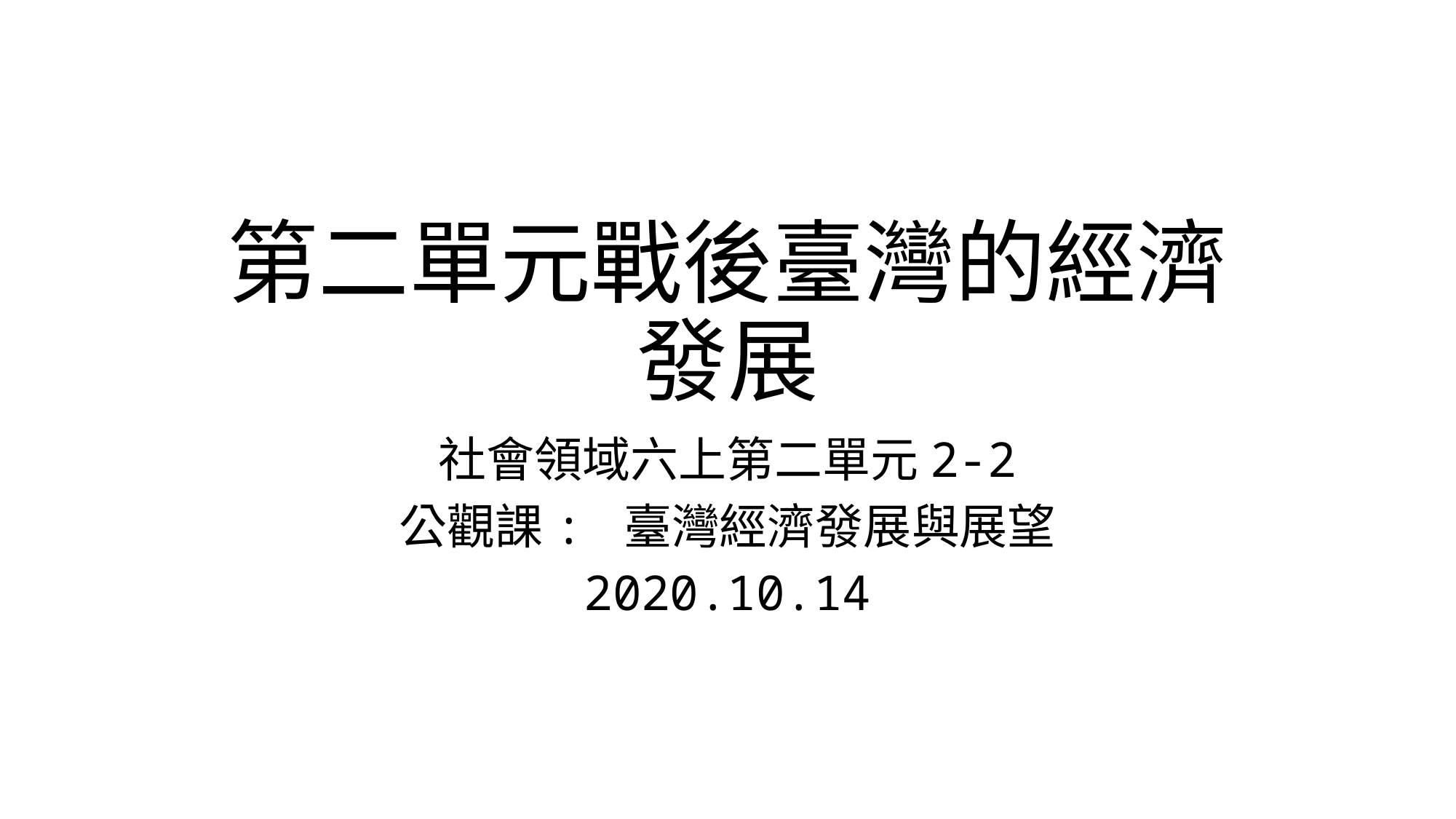

# 第二單元戰後臺灣的經濟發展
社會領域六上第二單元2-2
公觀課: 臺灣經濟發展與展望
2020.10.14